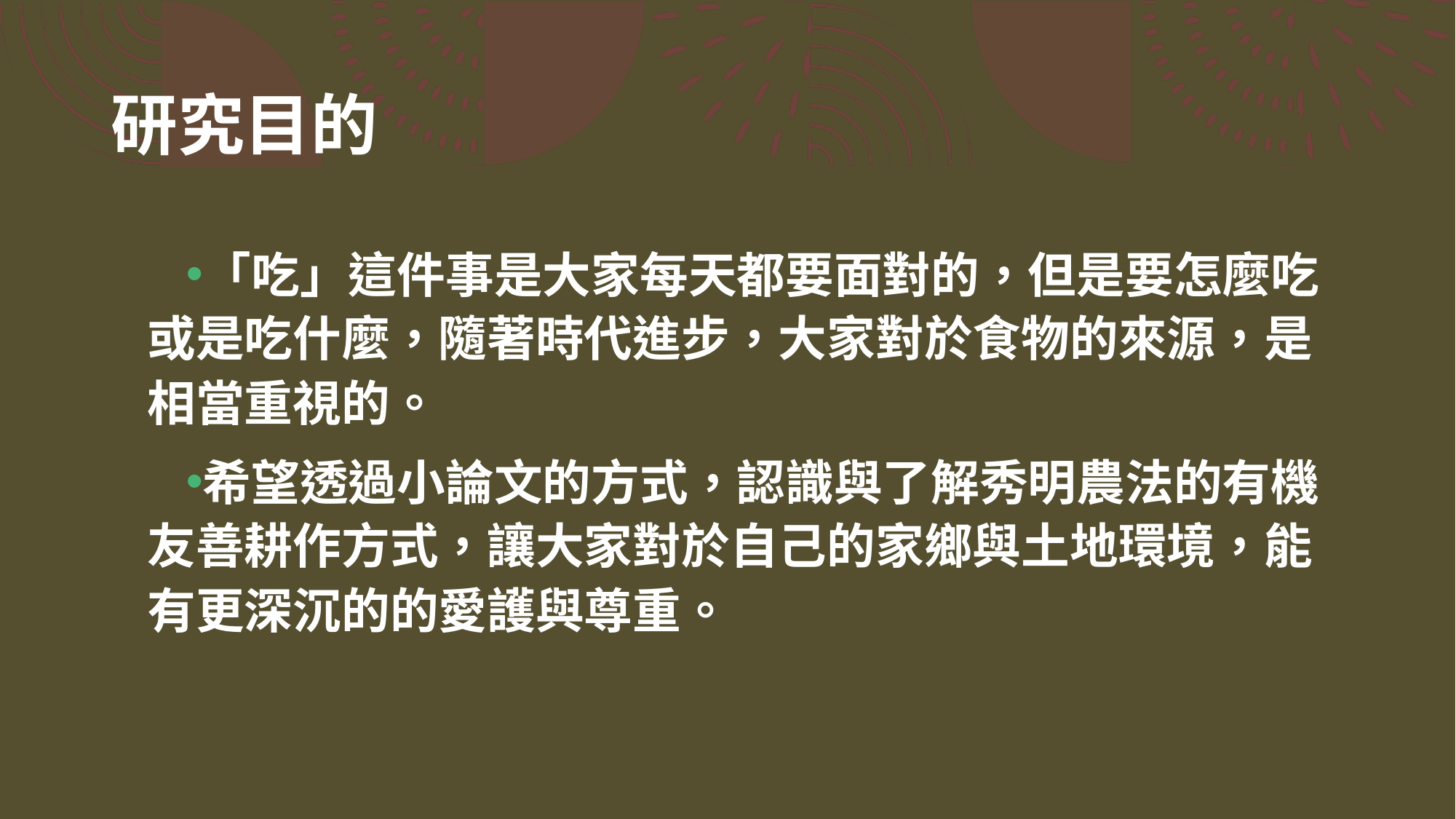

# 研究目的
「吃」這件事是大家每天都要面對的，但是要怎麼吃或是吃什麼，隨著時代進步，大家對於食物的來源，是相當重視的。
希望透過小論文的方式，認識與了解秀明農法的有機友善耕作方式，讓大家對於自己的家鄉與土地環境，能有更深沉的的愛護與尊重。